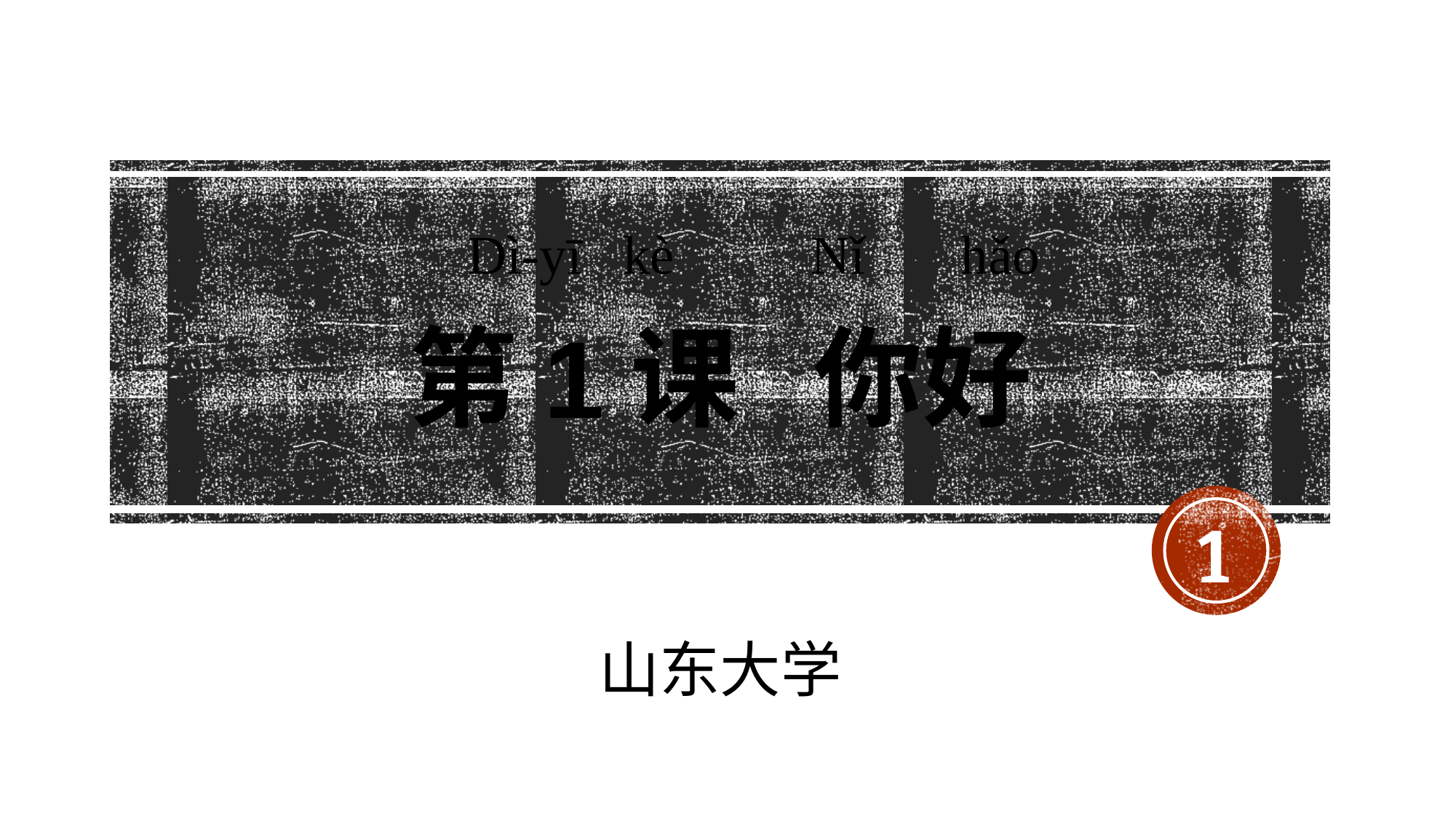

Dì-yī   kè          Nǐ       hǎo
# 第1课   你好
1
山东大学